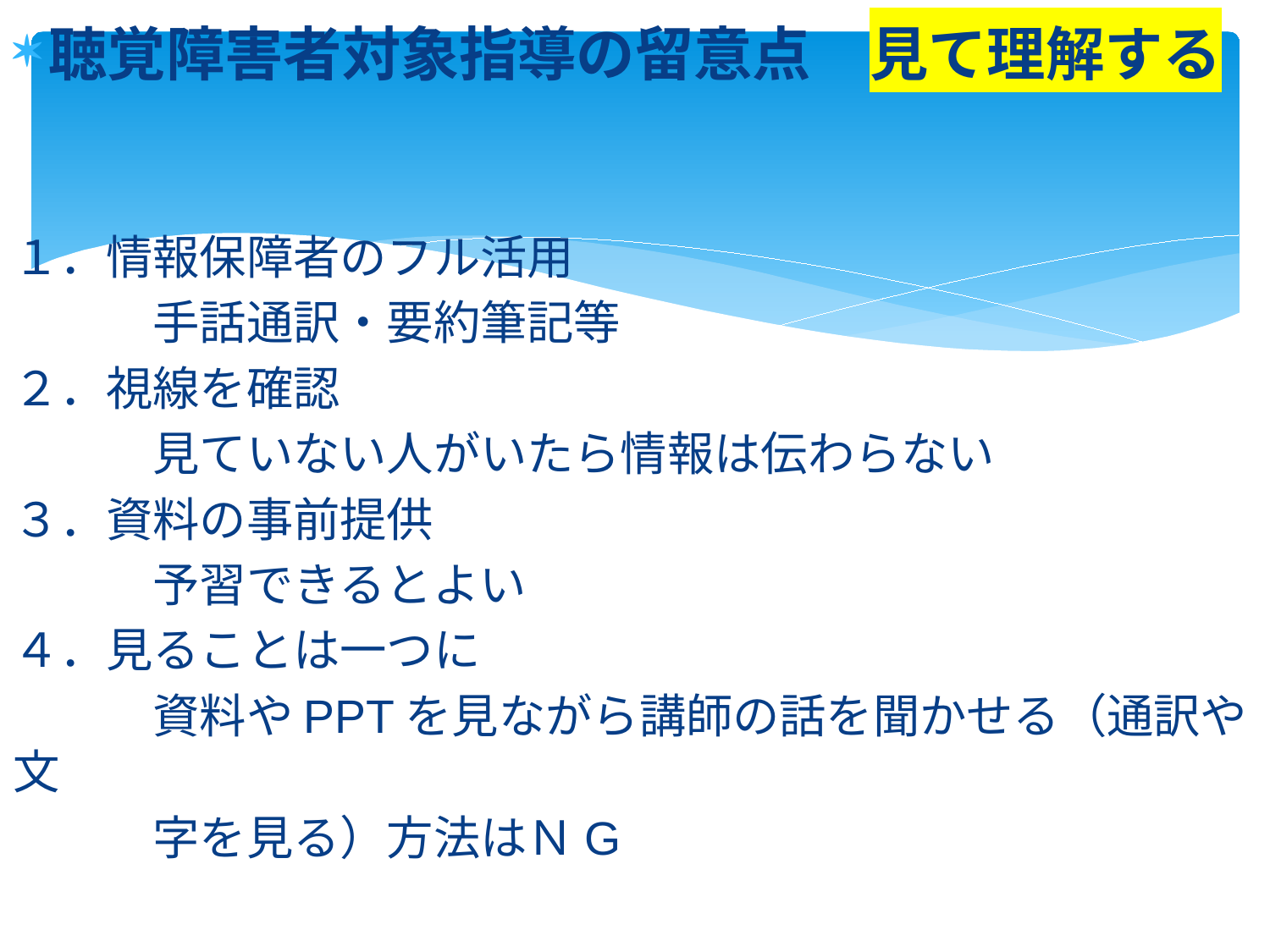

聴覚障害者対象指導の留意点　見て理解する

１．情報保障者のフル活用
　　　手話通訳・要約筆記等
２．視線を確認
　　　見ていない人がいたら情報は伝わらない
３．資料の事前提供
　　　予習できるとよい
４．見ることは一つに
　　　資料やPPTを見ながら講師の話を聞かせる（通訳や文
　　　字を見る）方法はＮG